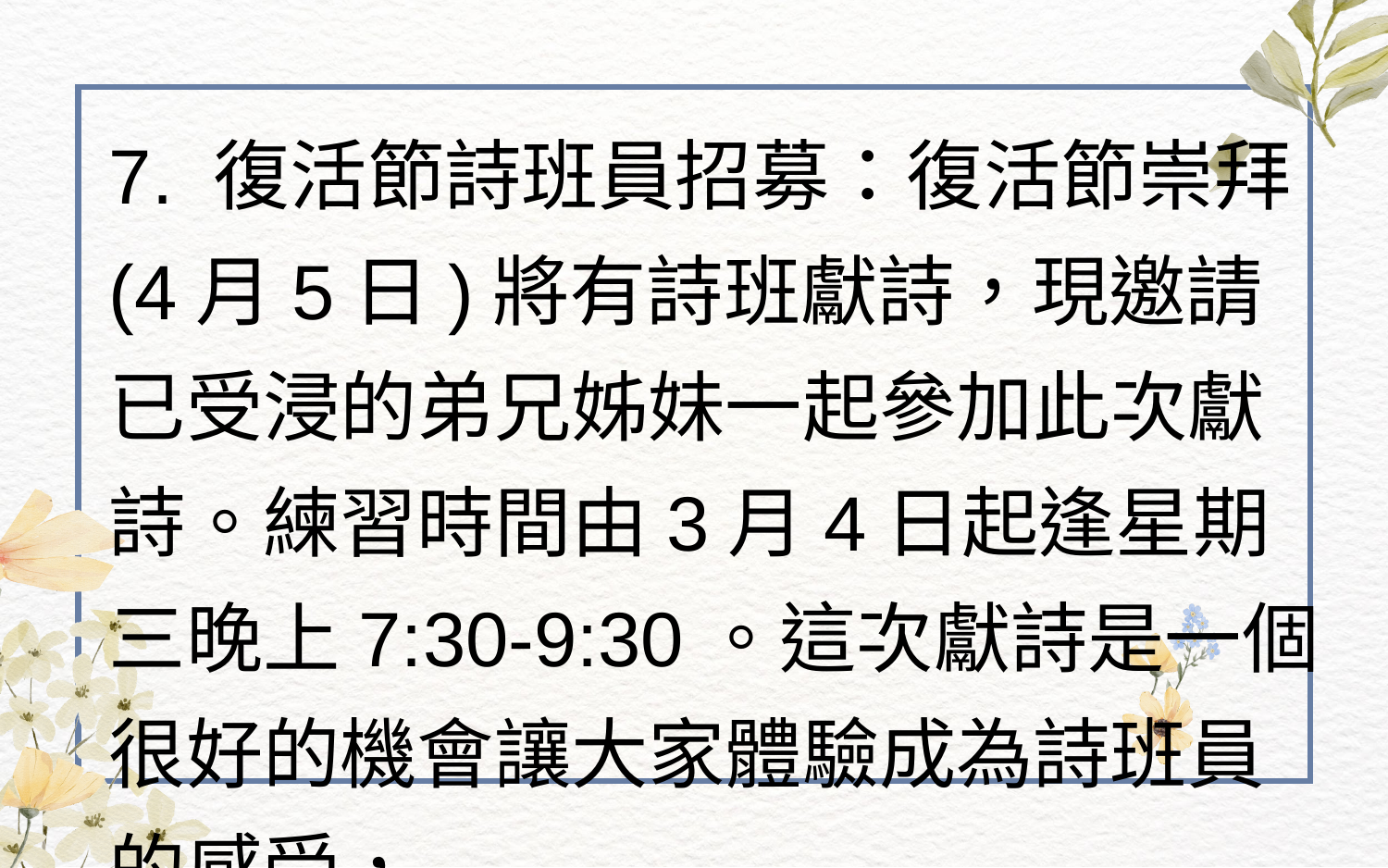

7. 復活節詩班員招募：復活節崇拜(4月5日)將有詩班獻詩，現邀請已受浸的弟兄姊妹一起參加此次獻詩。練習時間由3月4日起逢星期三晚上7:30-9:30。這次獻詩是一個很好的機會讓大家體驗成為詩班員的感受，